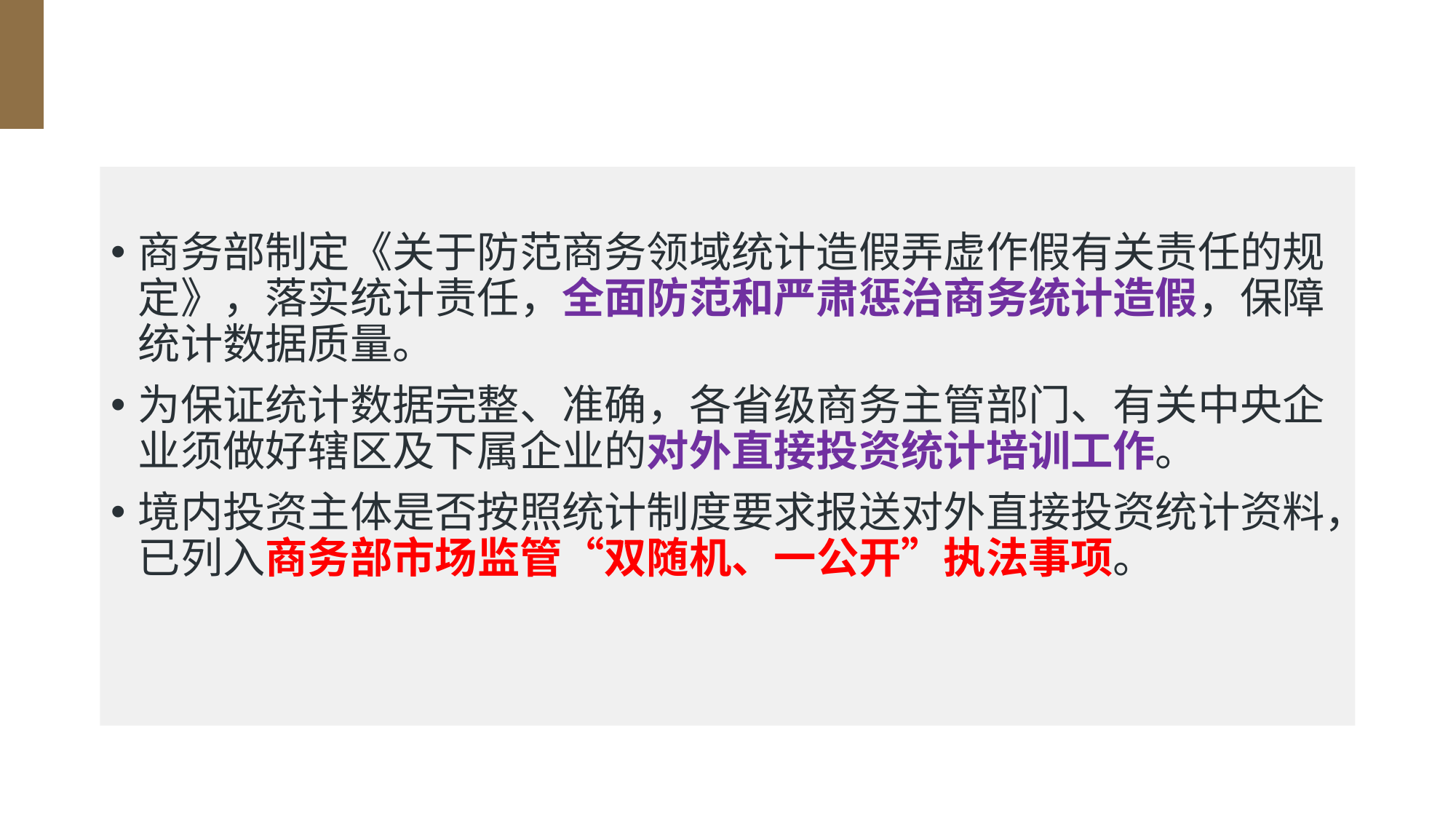

#

商务部制定《关于防范商务领域统计造假弄虚作假有关责任的规定》，落实统计责任，全面防范和严肃惩治商务统计造假，保障统计数据质量。
为保证统计数据完整、准确，各省级商务主管部门、有关中央企业须做好辖区及下属企业的对外直接投资统计培训工作。
境内投资主体是否按照统计制度要求报送对外直接投资统计资料，已列入商务部市场监管“双随机、一公开”执法事项。